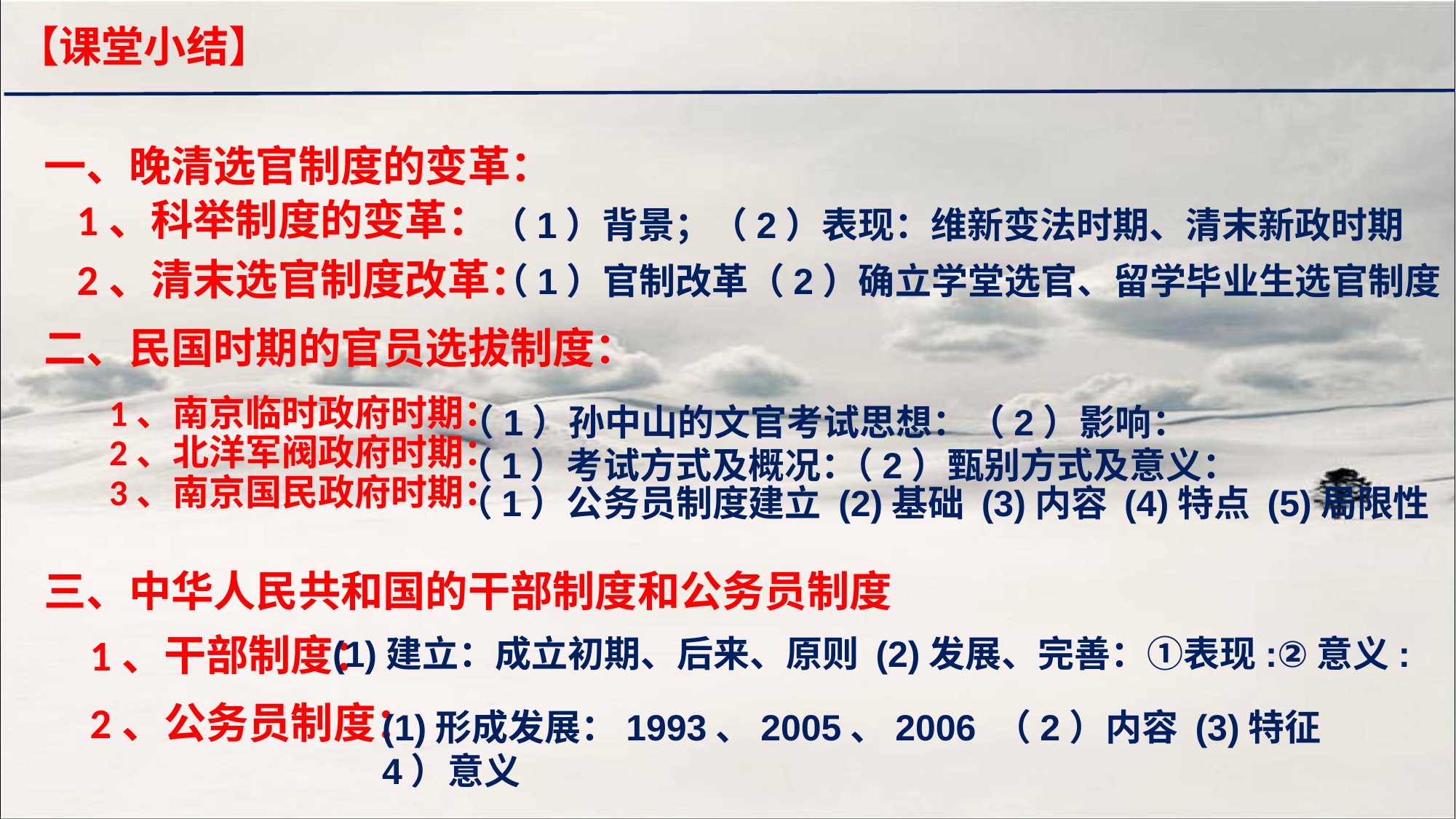

【课堂小结】
一、晚清选官制度的变革：

二、民国时期的官员选拔制度：

三、中华人民共和国的干部制度和公务员制度
（1）背景；（2）表现：维新变法时期、清末新政时期
1、科举制度的变革：

2、清末选官制度改革：
（1）官制改革（2）确立学堂选官、留学毕业生选官制度

1、南京临时政府时期：

2、北洋军阀政府时期：

3、南京国民政府时期：

（1）孙中山的文官考试思想：（2）影响：
（1）考试方式及概况：
（2）甄别方式及意义：
（1）公务员制度建立 (2)基础 (3)内容 (4)特点 (5)局限性
(1)建立：成立初期、后来、原则 (2)发展、完善：①表现:②意义:
1、干部制度：

2、公务员制度：
(1)形成发展：1993、2005、2006 （2）内容 (3)特征 4）意义